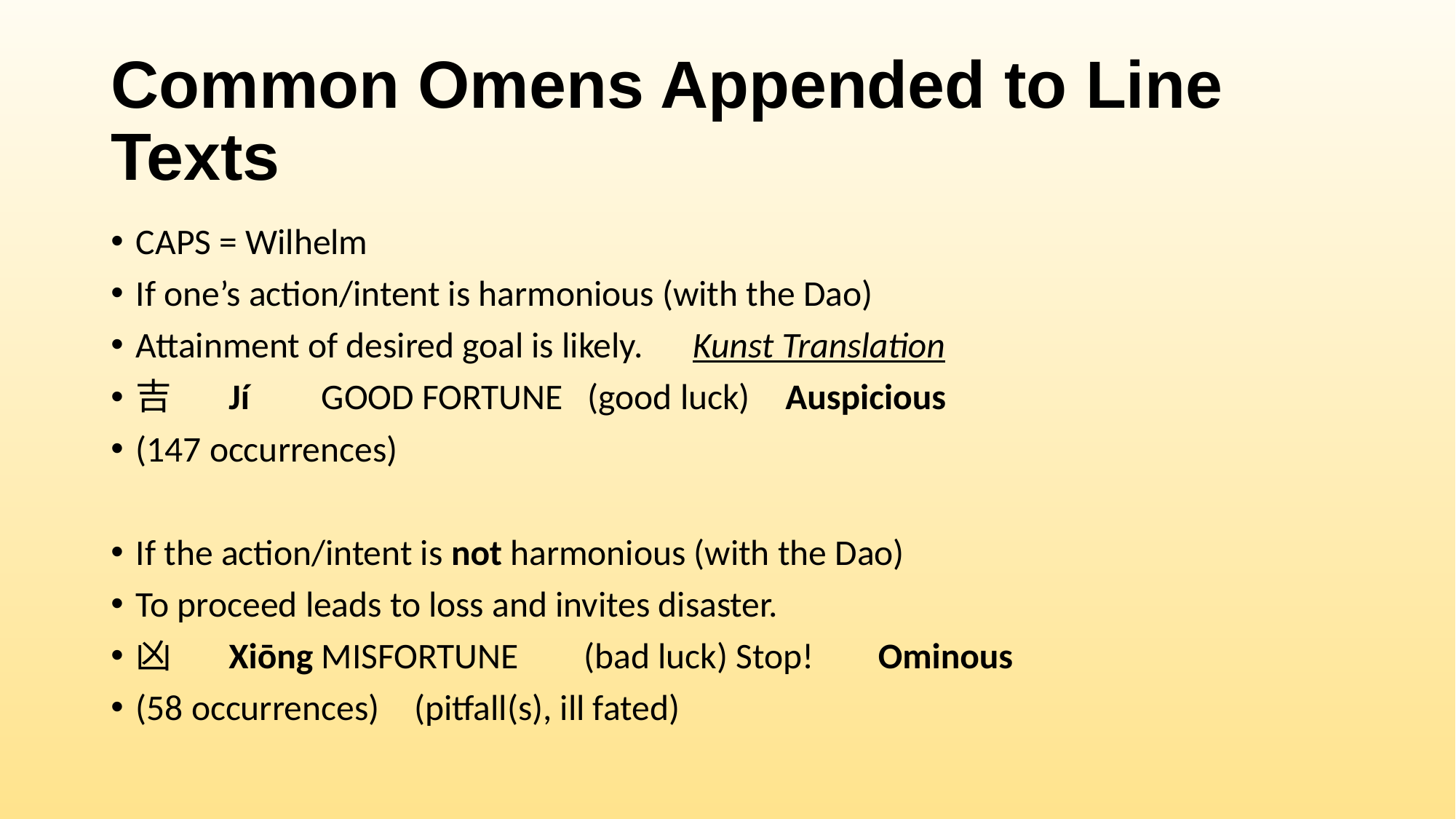

# Common Omens Appended to Line Texts
CAPS = Wilhelm
If one’s action/intent is harmonious (with the Dao)
Attainment of desired goal is likely.			Kunst Translation
吉	Jí		GOOD FORTUNE   (good luck)		Auspicious
(147 occurrences)

If the action/intent is not harmonious (with the Dao)
To proceed leads to loss and invites disaster.
凶	Xiōng		MISFORTUNE        (bad luck) Stop!		Ominous
(58 occurrences)						(pitfall(s), ill fated)